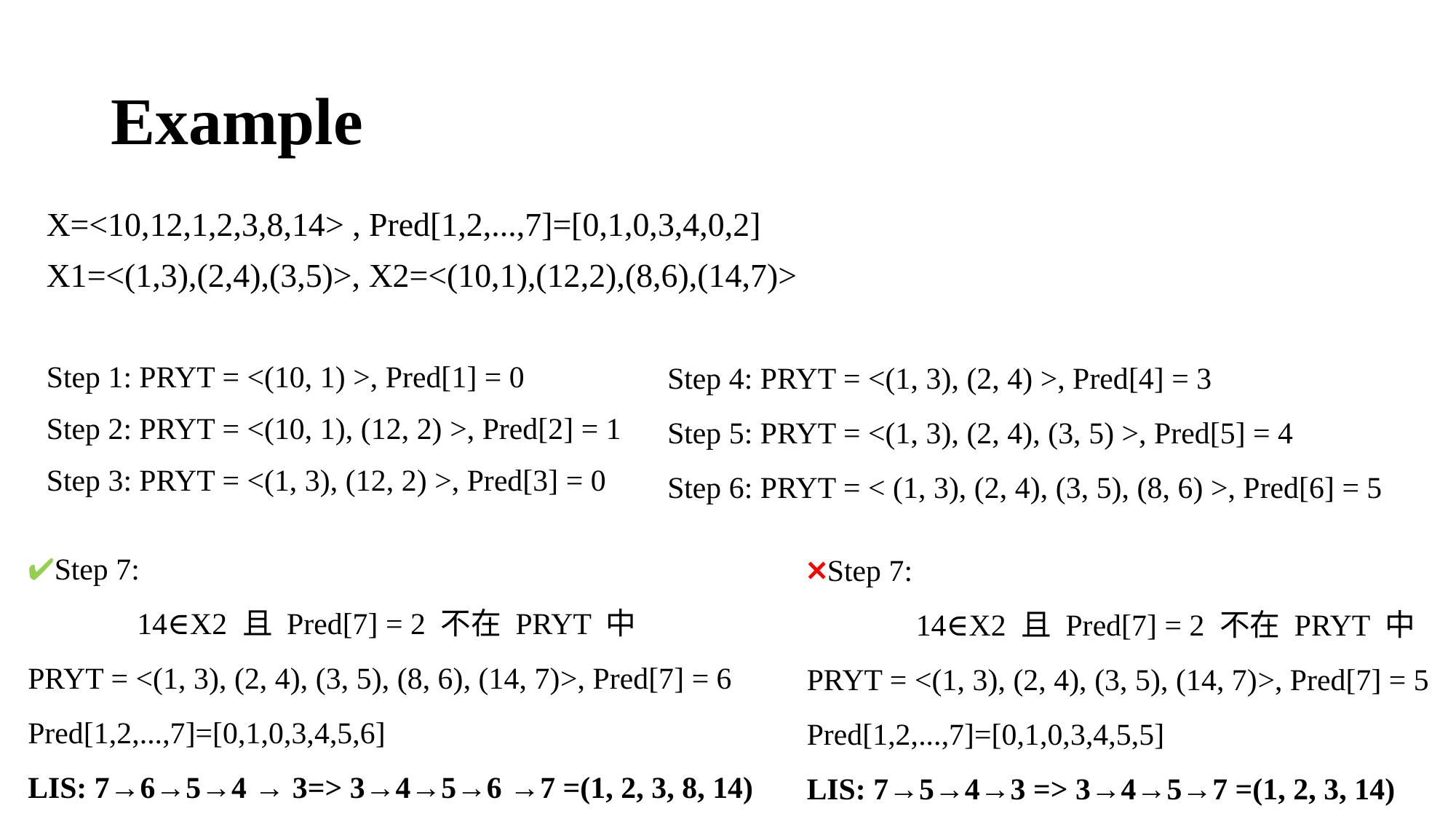

# Example
X=<10,12,1,2,3,8,14> , Pred[1,2,...,7]=[0,1,0,3,4,0,2]
X1=<(1,3),(2,4),(3,5)>, X2=<(10,1),(12,2),(8,6),(14,7)>

Step 1: PRYT = <(10, 1) >, Pred[1] = 0
Step 2: PRYT = <(10, 1), (12, 2) >, Pred[2] = 1
Step 3: PRYT = <(1, 3), (12, 2) >, Pred[3] = 0
Step 4: PRYT = <(1, 3), (2, 4) >, Pred[4] = 3
Step 5: PRYT = <(1, 3), (2, 4), (3, 5) >, Pred[5] = 4
Step 6: PRYT = < (1, 3), (2, 4), (3, 5), (8, 6) >, Pred[6] = 5

✔Step 7:
	14∈X2 且 Pred[7] = 2 不在 PRYT 中
PRYT = <(1, 3), (2, 4), (3, 5), (8, 6), (14, 7)>, Pred[7] = 6
Pred[1,2,...,7]=[0,1,0,3,4,5,6]
LIS: 7→6→5→4 → 3=> 3→4→5→6 →7 =(1, 2, 3, 8, 14)

❌Step 7:
	14∈X2 且 Pred[7] = 2 不在 PRYT 中
PRYT = <(1, 3), (2, 4), (3, 5), (14, 7)>, Pred[7] = 5
Pred[1,2,...,7]=[0,1,0,3,4,5,5]
LIS: 7→5→4→3 => 3→4→5→7 =(1, 2, 3, 14)